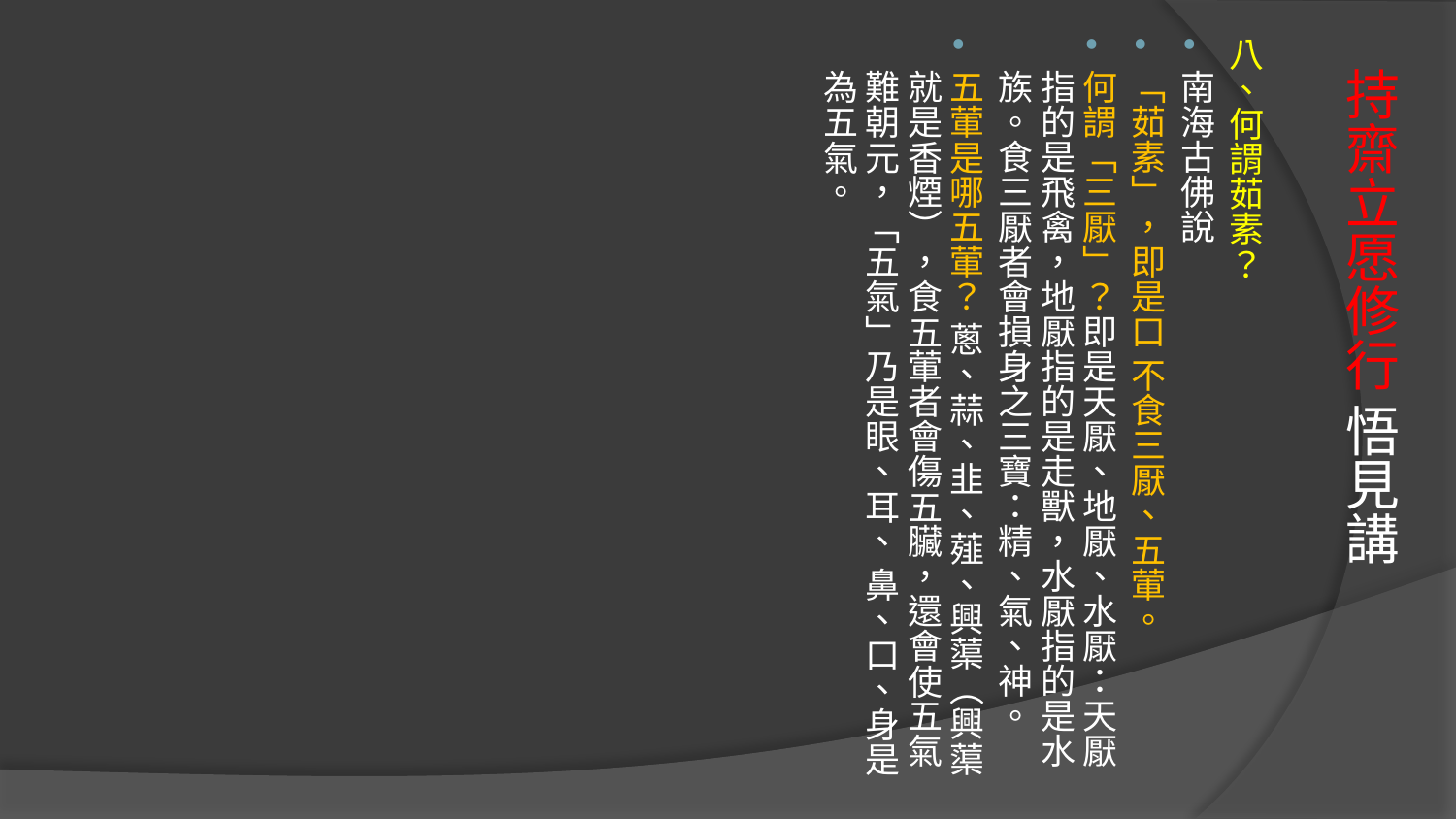

八、何謂茹素？
南海古佛說
「茹素」，即是口 不食三厭、五葷。
何謂「三厭」？即是天厭、地厭、水厭：天厭指的是飛禽，地厭指的是走獸，水厭指的是水 族。食三厭者會損身之三寶：精、氣、神。
五葷是哪五葷？ 蔥、蒜、韭、薤、興蕖（興蕖就是香煙），食五葷者會傷五臟，還會使五氣難朝元，「五氣」乃是眼、耳、 鼻、口、身是為五氣。

# 持齋立愿修行 悟見講